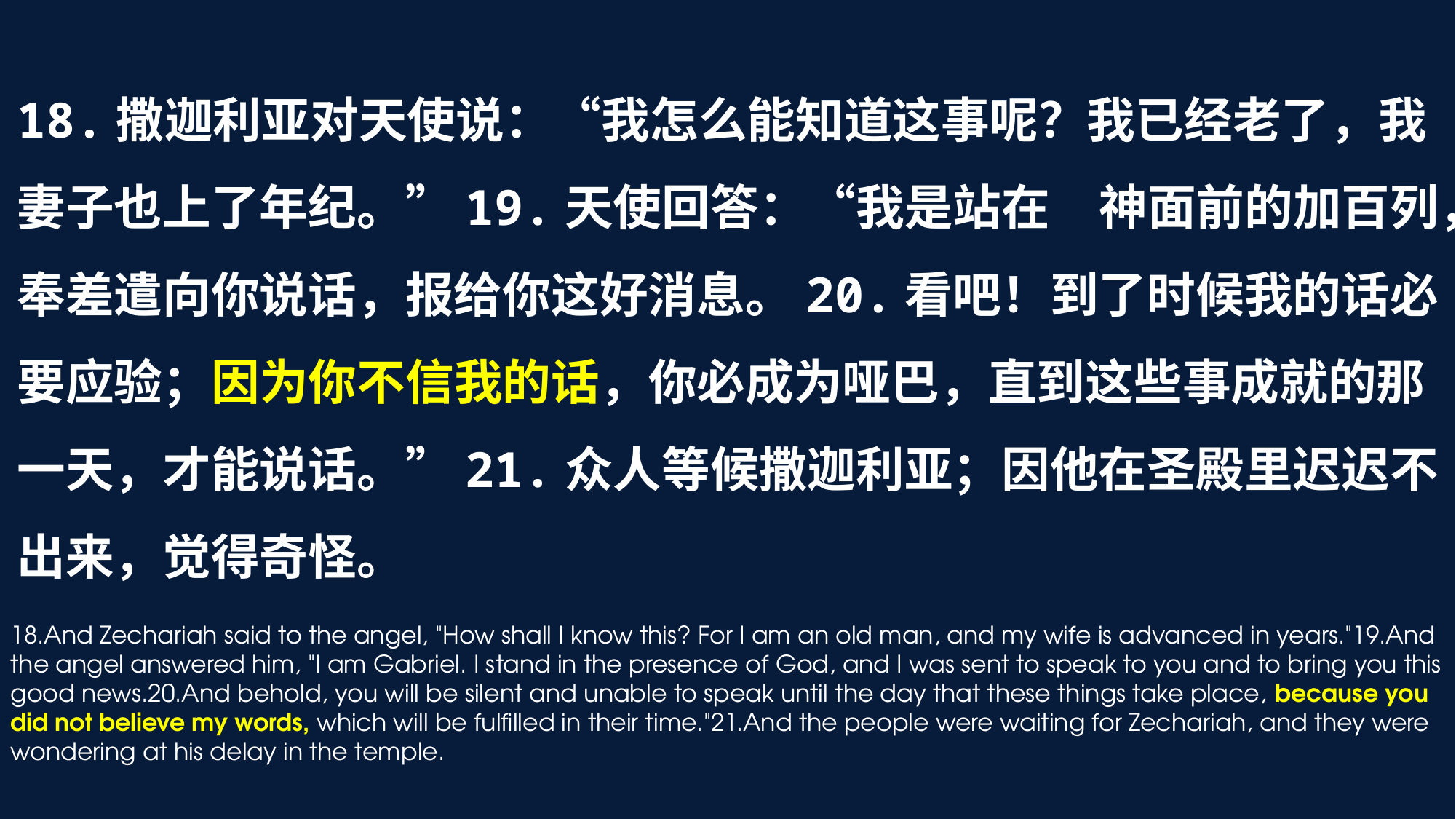

18.撒迦利亚对天使说：“我怎么能知道这事呢？我已经老了，我妻子也上了年纪。”19.天使回答：“我是站在　神面前的加百列，奉差遣向你说话，报给你这好消息。20.看吧！到了时候我的话必要应验；因为你不信我的话，你必成为哑巴，直到这些事成就的那一天，才能说话。”21.众人等候撒迦利亚；因他在圣殿里迟迟不出来，觉得奇怪。
18.And Zechariah said to the angel, "How shall I know this? For I am an old man, and my wife is advanced in years."19.And the angel answered him, "I am Gabriel. I stand in the presence of God, and I was sent to speak to you and to bring you this good news.20.And behold, you will be silent and unable to speak until the day that these things take place, because you did not believe my words, which will be fulfilled in their time."21.And the people were waiting for Zechariah, and they were wondering at his delay in the temple.